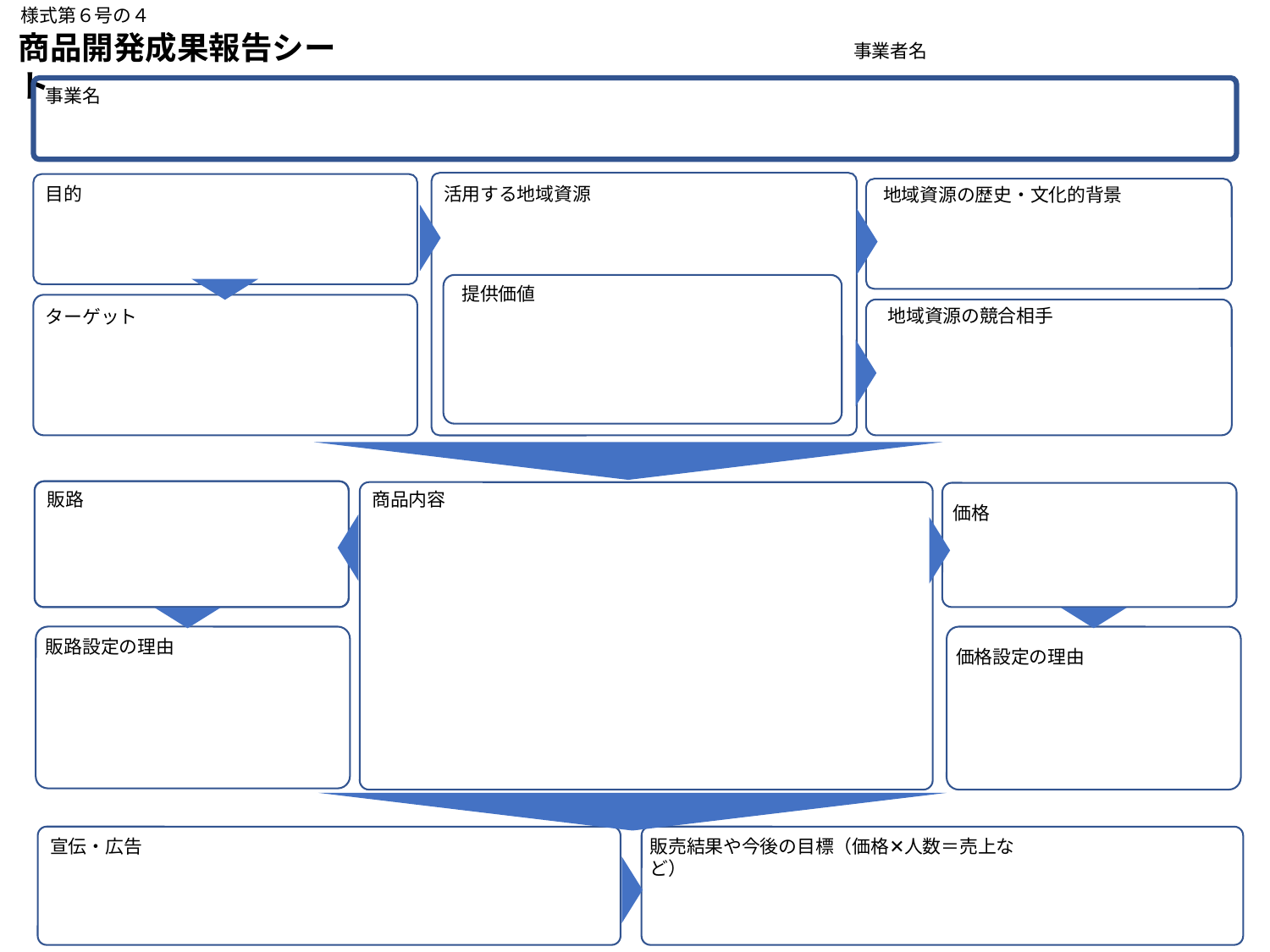

様式第６号の４
商品開発成果報告シート
事業者名
事業名

目的
活用する地域資源
地域資源の歴史・文化的背景

提供価値

地域資源の競合相手
ターゲット

販路
商品内容

価格

販路設定の理由
価格設定の理由

宣伝・広告
販売結果や今後の目標（価格✕人数＝売上など）